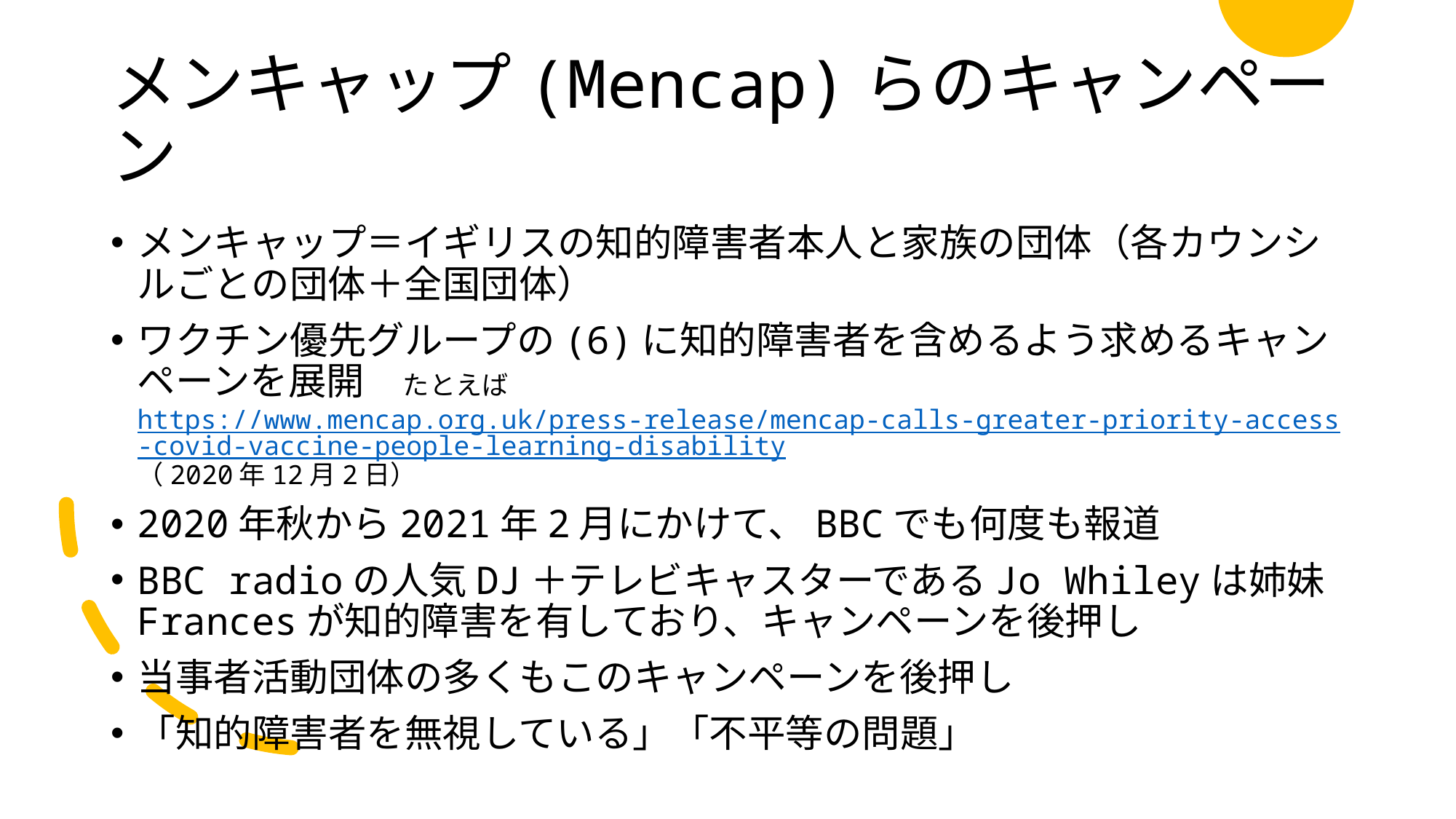

# メンキャップ(Mencap)らのキャンペーン
メンキャップ＝イギリスの知的障害者本人と家族の団体（各カウンシルごとの団体＋全国団体）
ワクチン優先グループの(6)に知的障害者を含めるよう求めるキャンペーンを展開　たとえばhttps://www.mencap.org.uk/press-release/mencap-calls-greater-priority-access-covid-vaccine-people-learning-disability（2020年12月2日）
2020年秋から2021年2月にかけて、BBCでも何度も報道
BBC radioの人気DJ＋テレビキャスターであるJo Whileyは姉妹Francesが知的障害を有しており、キャンペーンを後押し
当事者活動団体の多くもこのキャンペーンを後押し
「知的障害者を無視している」「不平等の問題」